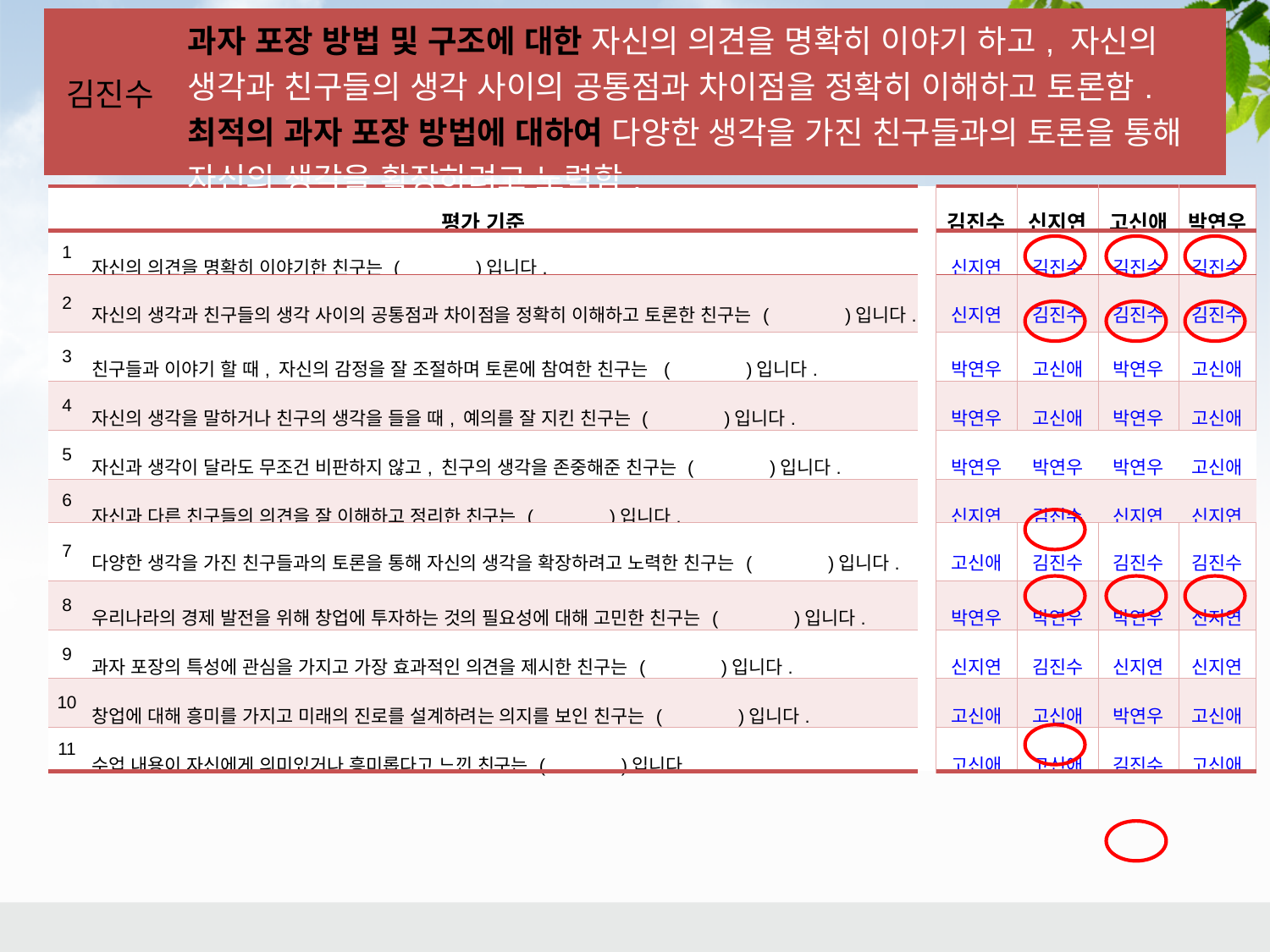

| 김진수 | 과자 포장 방법 및 구조에 대한 자신의 의견을 명확히 이야기 하고, 자신의 생각과 친구들의 생각 사이의 공통점과 차이점을 정확히 이해하고 토론함. 최적의 과자 포장 방법에 대하여 다양한 생각을 가진 친구들과의 토론을 통해 자신의 생각을 확장하려고 노력함. |
| --- | --- |
모둠원:
김진수, 신지연, 고신애, 박연우
동료평가 예시
| 평가 기준 |  |  | 김진수 | 신지연 | 고신애 | 박연우 |
| --- | --- | --- | --- | --- | --- | --- |
| 1 | 자신의 의견을 명확히 이야기한 친구는 ( )입니다. |  | 신지연 | 김진수 | 김진수 | 김진수 |
| 2 | 자신의 생각과 친구들의 생각 사이의 공통점과 차이점을 정확히 이해하고 토론한 친구는 ( )입니다. |  | 신지연 | 김진수 | 김진수 | 김진수 |
| 3 | 친구들과 이야기 할 때, 자신의 감정을 잘 조절하며 토론에 참여한 친구는 ( )입니다. |  | 박연우 | 고신애 | 박연우 | 고신애 |
| 4 | 자신의 생각을 말하거나 친구의 생각을 들을 때, 예의를 잘 지킨 친구는 ( )입니다. |  | 박연우 | 고신애 | 박연우 | 고신애 |
| 5 | 자신과 생각이 달라도 무조건 비판하지 않고, 친구의 생각을 존중해준 친구는 ( )입니다. |  | 박연우 | 박연우 | 박연우 | 고신애 |
| 6 | 자신과 다른 친구들의 의견을 잘 이해하고 정리한 친구는 ( )입니다. |  | 신지연 | 김진수 | 신지연 | 신지연 |
| 7 | 다양한 생각을 가진 친구들과의 토론을 통해 자신의 생각을 확장하려고 노력한 친구는 ( )입니다. |  | 고신애 | 김진수 | 김진수 | 김진수 |
| 8 | 우리나라의 경제 발전을 위해 창업에 투자하는 것의 필요성에 대해 고민한 친구는 ( )입니다. |  | 박연우 | 박연우 | 박연우 | 신지연 |
| 9 | 과자 포장의 특성에 관심을 가지고 가장 효과적인 의견을 제시한 친구는 ( )입니다. |  | 신지연 | 김진수 | 신지연 | 신지연 |
| 10 | 창업에 대해 흥미를 가지고 미래의 진로를 설계하려는 의지를 보인 친구는 ( )입니다. |  | 고신애 | 고신애 | 박연우 | 고신애 |
| 11 | 수업 내용이 자신에게 의미있거나 흥미롭다고 느낀 친구는 ( )입니다. |  | 고신애 | 고신애 | 김진수 | 고신애 |